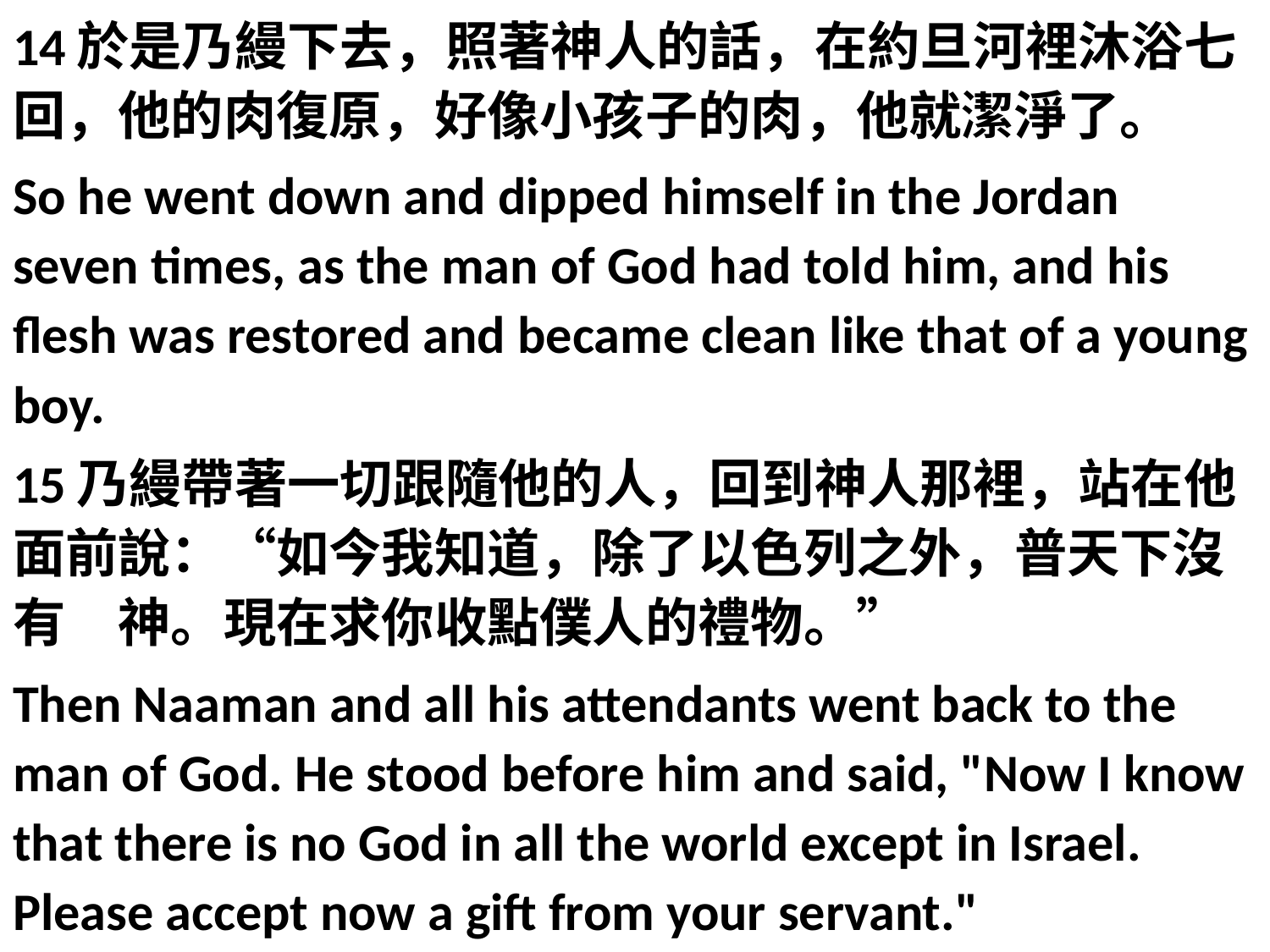

14於是乃縵下去，照著神人的話，在約旦河裡沐浴七回，他的肉復原，好像小孩子的肉，他就潔淨了。
So he went down and dipped himself in the Jordan seven times, as the man of God had told him, and his flesh was restored and became clean like that of a young boy.
15乃縵帶著一切跟隨他的人，回到神人那裡，站在他面前說：“如今我知道，除了以色列之外，普天下沒有　神。現在求你收點僕人的禮物。”
Then Naaman and all his attendants went back to the man of God. He stood before him and said, "Now I know that there is no God in all the world except in Israel. Please accept now a gift from your servant."